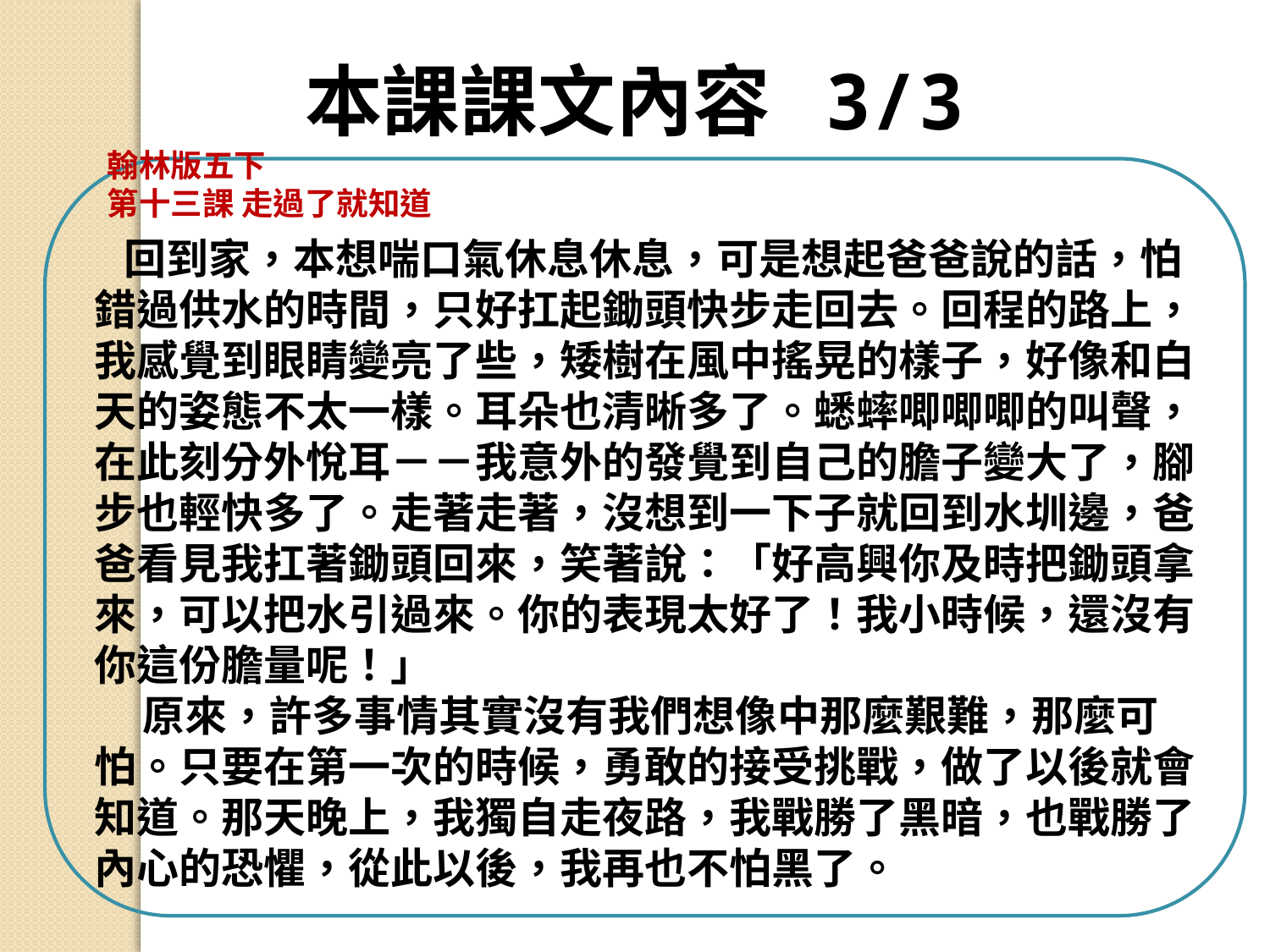

本課課文內容  3/3
翰林版五下
第十三課 走過了就知道

  回到家，本想喘口氣休息休息，可是想起爸爸說的話，怕錯過供水的時間，只好扛起鋤頭快步走回去。回程的路上，我感覺到眼睛變亮了些，矮樹在風中搖晃的樣子，好像和白天的姿態不太一樣。耳朵也清晰多了。蟋蟀唧唧唧的叫聲，在此刻分外悅耳－－我意外的發覺到自己的膽子變大了，腳步也輕快多了。走著走著，沒想到一下子就回到水圳邊，爸爸看見我扛著鋤頭回來，笑著說：「好高興你及時把鋤頭拿來，可以把水引過來。你的表現太好了！我小時候，還沒有你這份膽量呢！」
    原來，許多事情其實沒有我們想像中那麼艱難，那麼可怕。只要在第一次的時候，勇敢的接受挑戰，做了以後就會知道。那天晚上，我獨自走夜路，我戰勝了黑暗，也戰勝了內心的恐懼，從此以後，我再也不怕黑了。